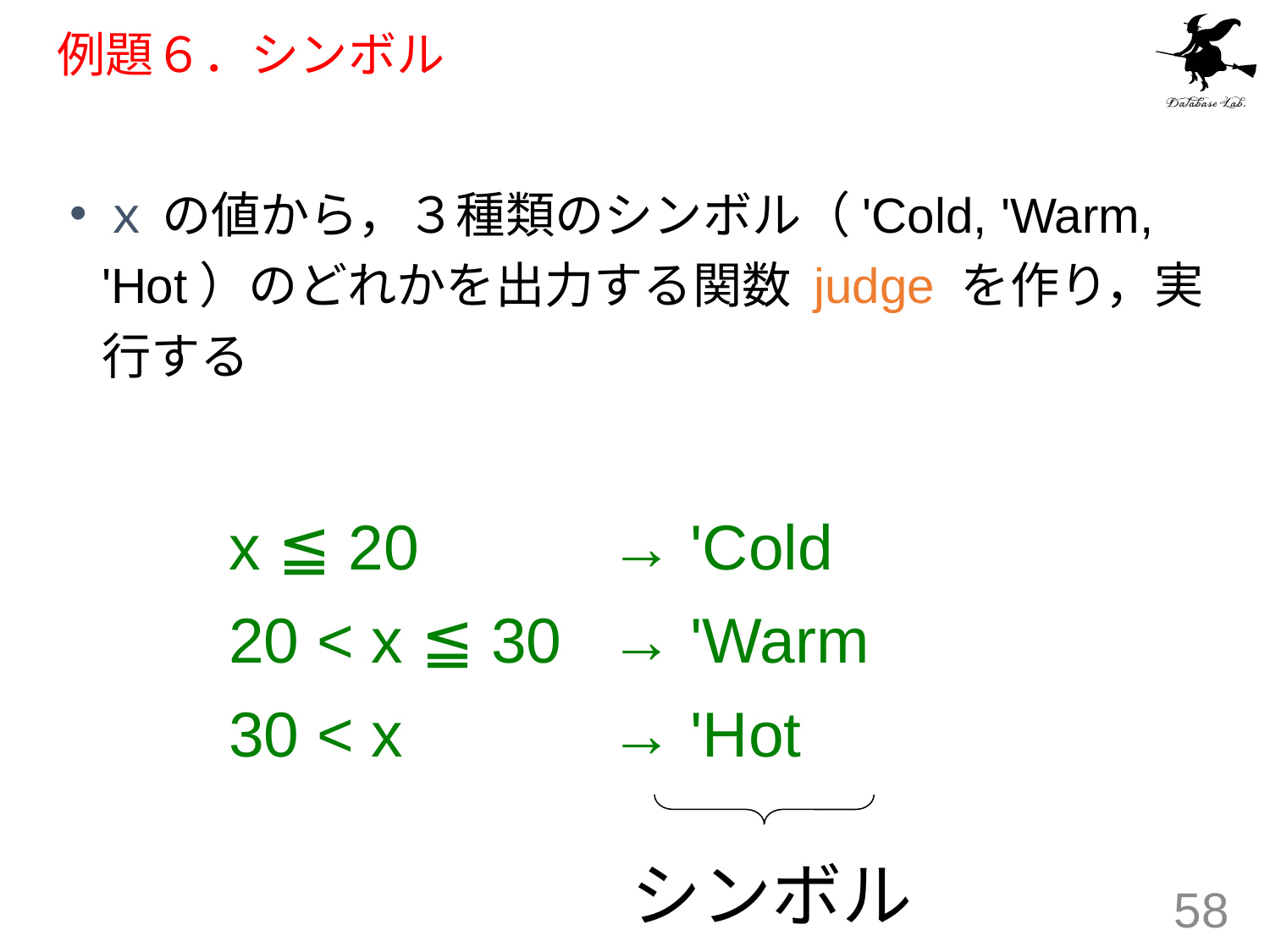

# 例題６．シンボル
ｘ の値から，３種類のシンボル（'Cold, 'Warm, 'Hot）のどれかを出力する関数 judge を作り，実行する

		x ≦ 20 		→ 'Cold
		20 < x ≦ 30 	→ 'Warm
		30 < x 		→ 'Hot

シンボル
58